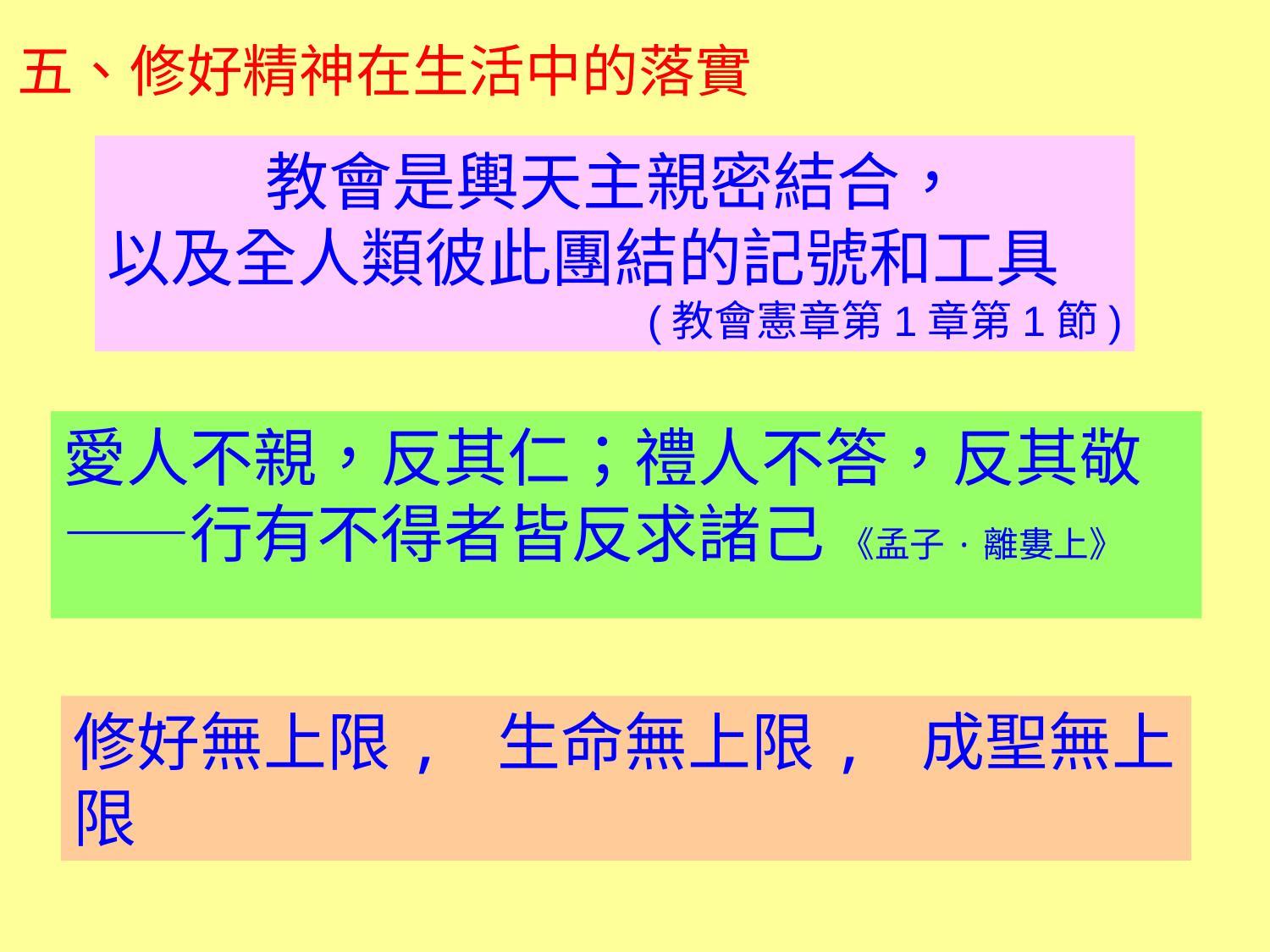

五、修好精神在生活中的落實
教會是輿天主親密結合，
以及全人類彼此團結的記號和工具
(教會憲章第1章第1節)
愛人不親，反其仁；禮人不答，反其敬——行有不得者皆反求諸己 《孟子·離婁上》

修好無上限, 生命無上限, 成聖無上限